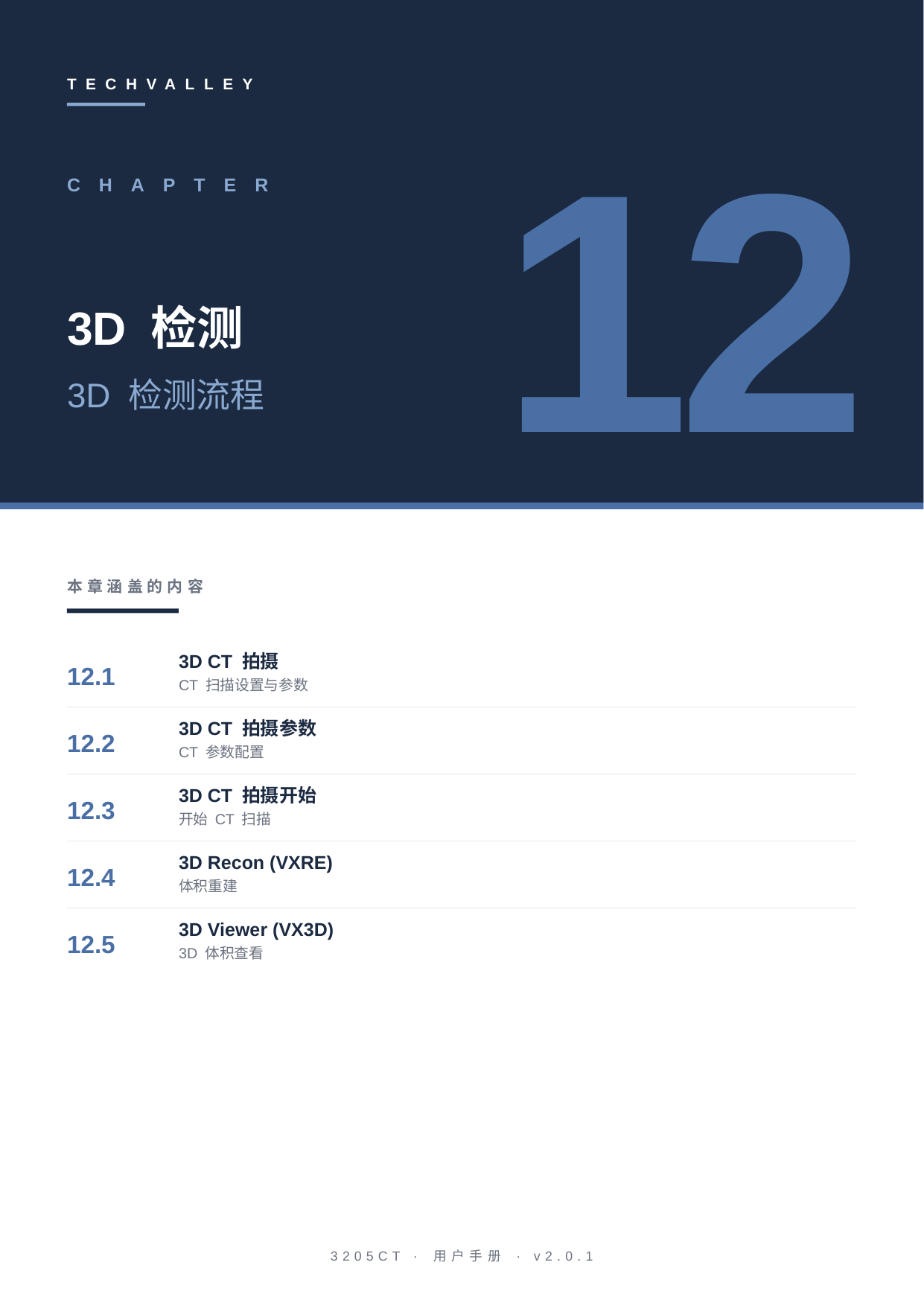

TECHVALLEY

12
CHAPTER
3D 检测
3D 检测流程

本章涵盖的内容

12.1
3D CT 拍摄
CT 扫描设置与参数

12.2
3D CT 拍摄参数
CT 参数配置

12.3
3D CT 拍摄开始
开始 CT 扫描

12.4
3D Recon (VXRE)
体积重建

12.5
3D Viewer (VX3D)
3D 体积查看
3205CT · 用户手册 · v2.0.1